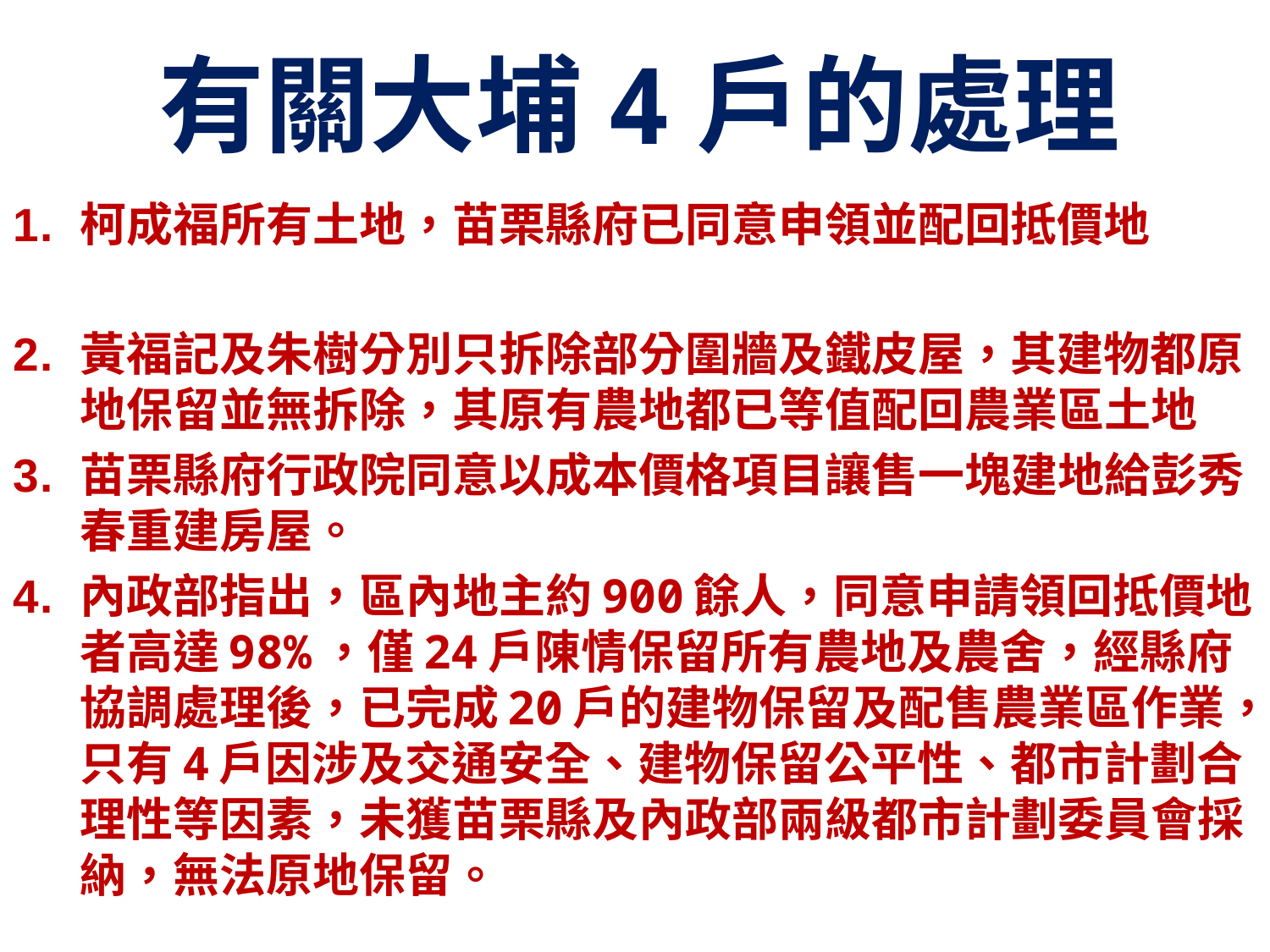

# 有關大埔4戶的處理
柯成福所有土地，苗栗縣府已同意申領並配回抵價地

黃福記及朱樹分別只拆除部分圍牆及鐵皮屋，其建物都原地保留並無拆除，其原有農地都已等值配回農業區土地
苗栗縣府行政院同意以成本價格項目讓售一塊建地給彭秀春重建房屋。
內政部指出，區內地主約900餘人，同意申請領回抵價地者高達98%，僅24戶陳情保留所有農地及農舍，經縣府協調處理後，已完成20戶的建物保留及配售農業區作業，只有4戶因涉及交通安全、建物保留公平性、都市計劃合理性等因素，未獲苗栗縣及內政部兩級都市計劃委員會採納，無法原地保留。